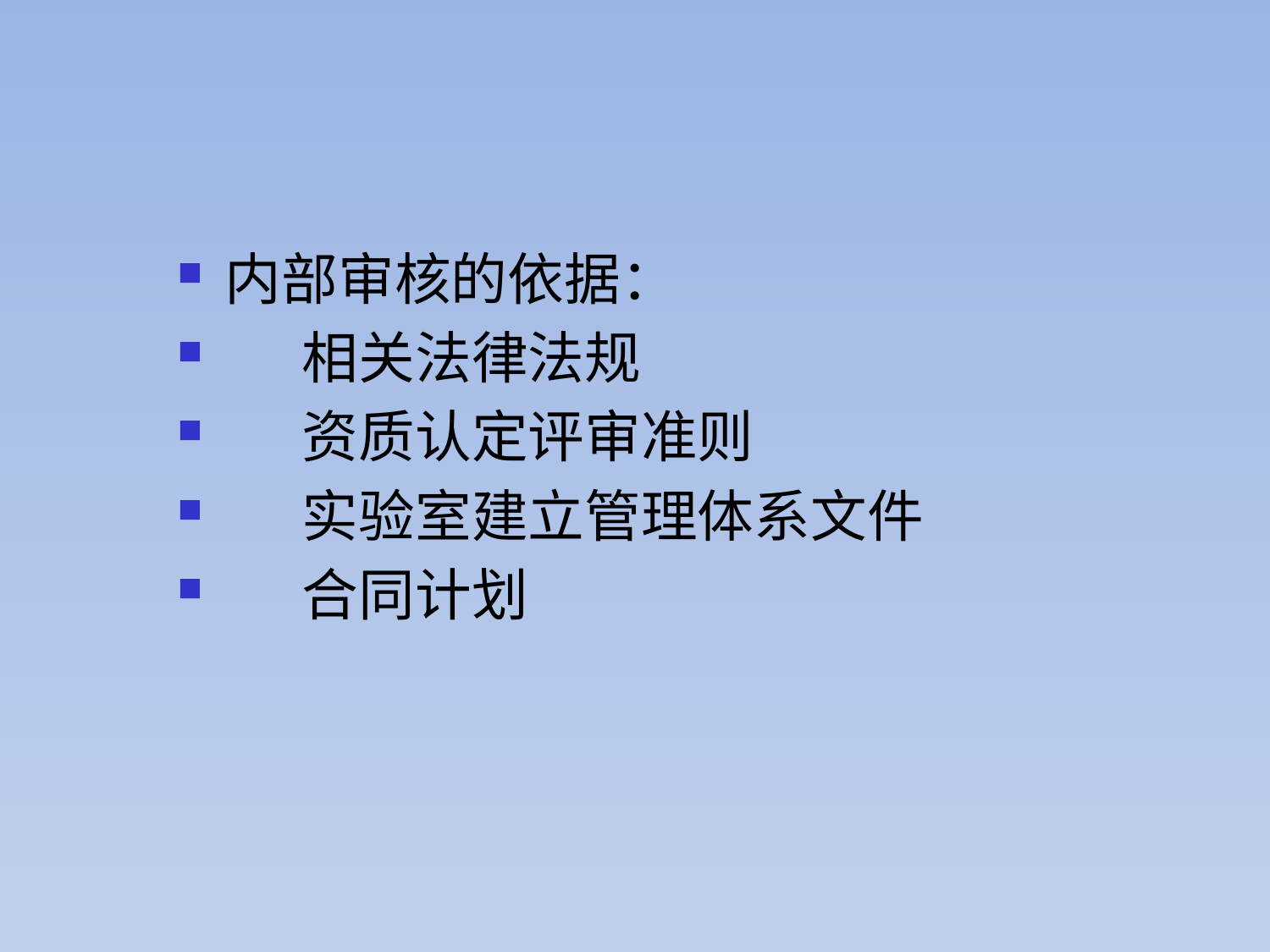

内部审核的依据：
     相关法律法规
     资质认定评审准则
     实验室建立管理体系文件
     合同计划